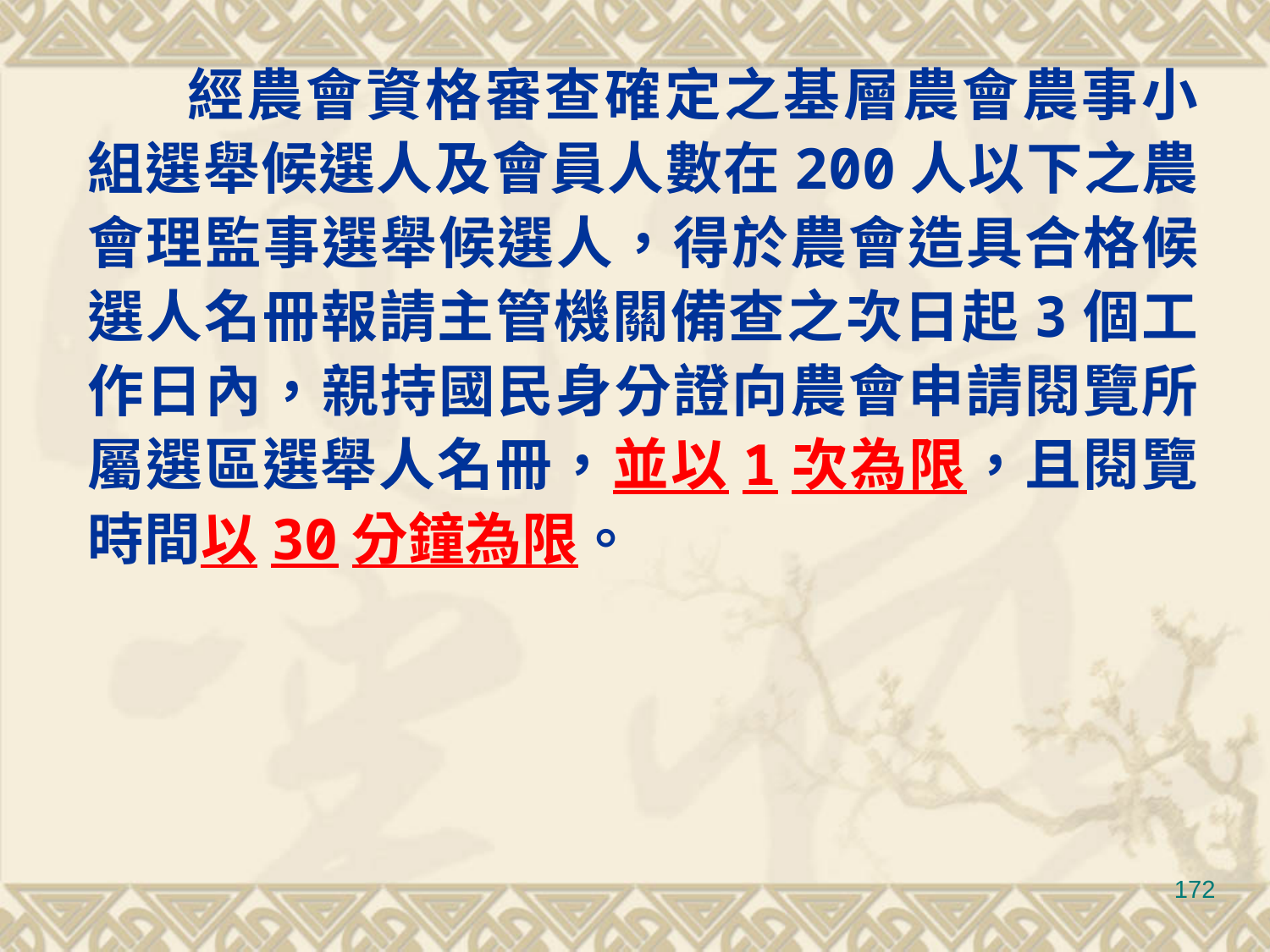

經農會資格審查確定之基層農會農事小組選舉候選人及會員人數在200人以下之農會理監事選舉候選人，得於農會造具合格候選人名冊報請主管機關備查之次日起3個工作日內，親持國民身分證向農會申請閱覽所屬選區選舉人名冊，並以1次為限，且閱覽時間以30分鐘為限。
172